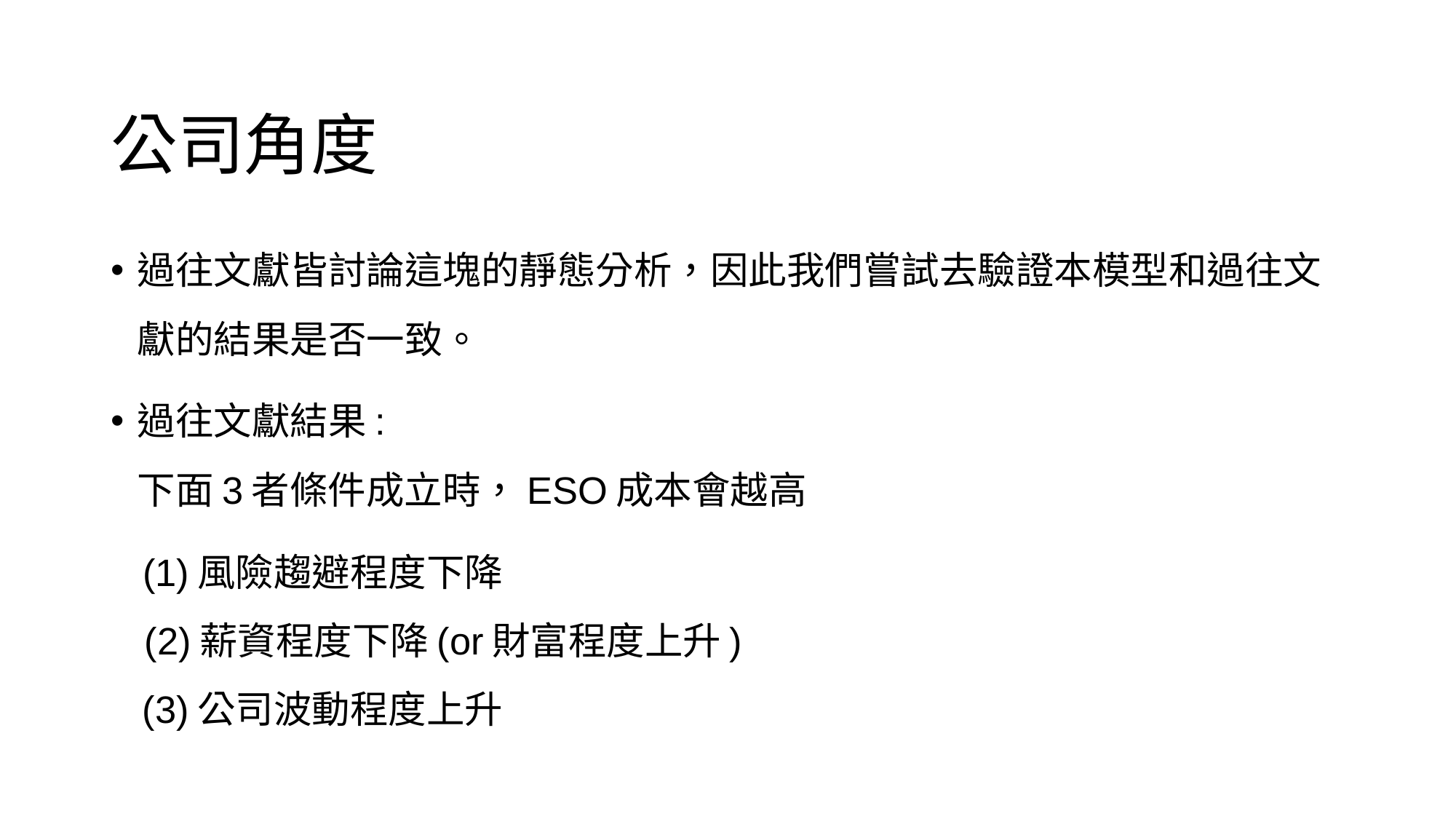

# 公司角度
過往文獻皆討論這塊的靜態分析，因此我們嘗試去驗證本模型和過往文獻的結果是否一致。
過往文獻結果:
下面3者條件成立時，ESO成本會越高
   (1)風險趨避程度下降
   (2)薪資程度下降(or財富程度上升)
   (3)公司波動程度上升